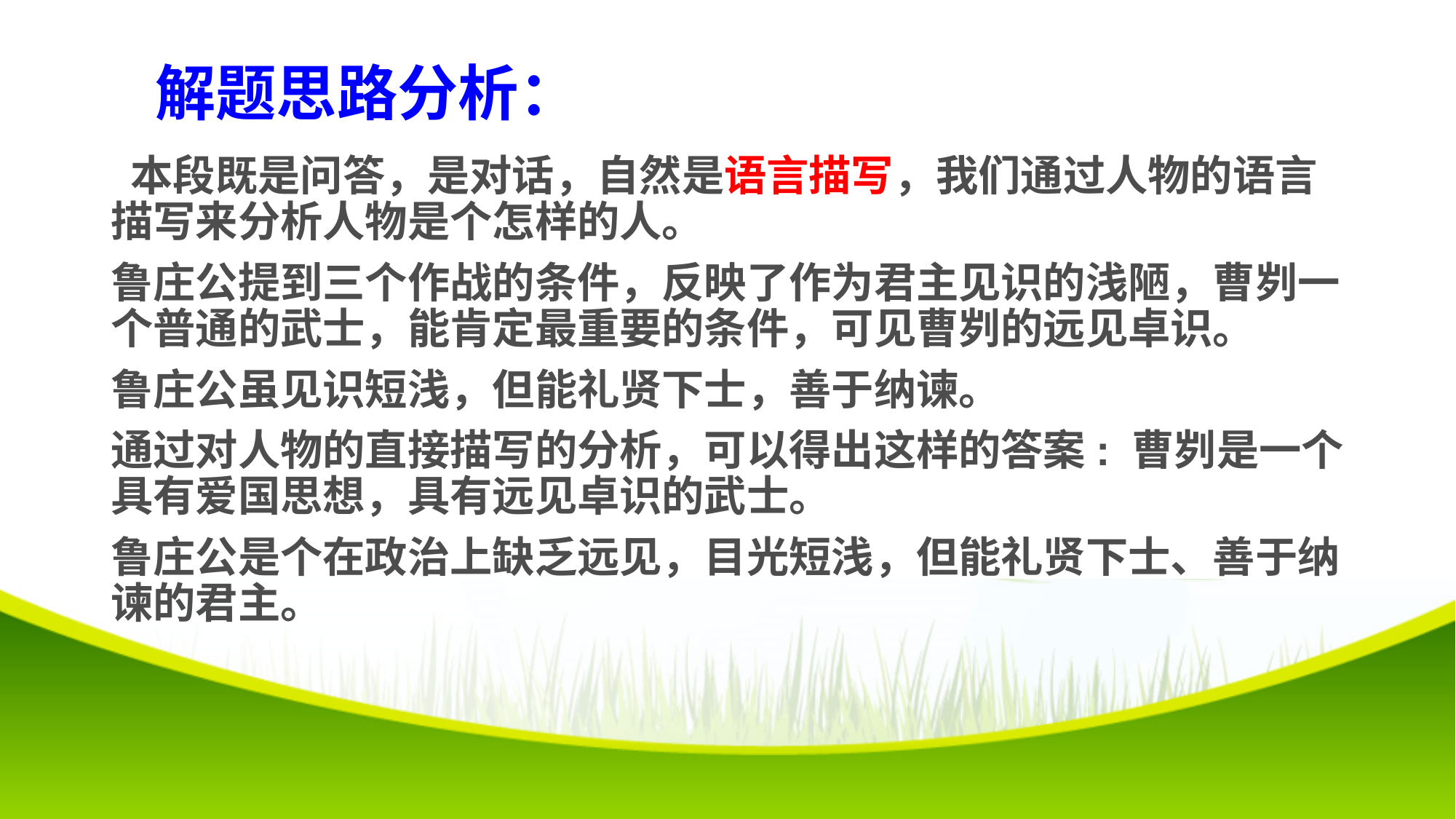

解题思路分析：
 本段既是问答，是对话，自然是语言描写，我们通过人物的语言描写来分析人物是个怎样的人。
鲁庄公提到三个作战的条件，反映了作为君主见识的浅陋，曹刿一个普通的武士，能肯定最重要的条件，可见曹刿的远见卓识。
鲁庄公虽见识短浅，但能礼贤下士，善于纳谏。
通过对人物的直接描写的分析，可以得出这样的答案: 曹刿是一个具有爱国思想，具有远见卓识的武士。
鲁庄公是个在政治上缺乏远见，目光短浅，但能礼贤下士、善于纳谏的君主。